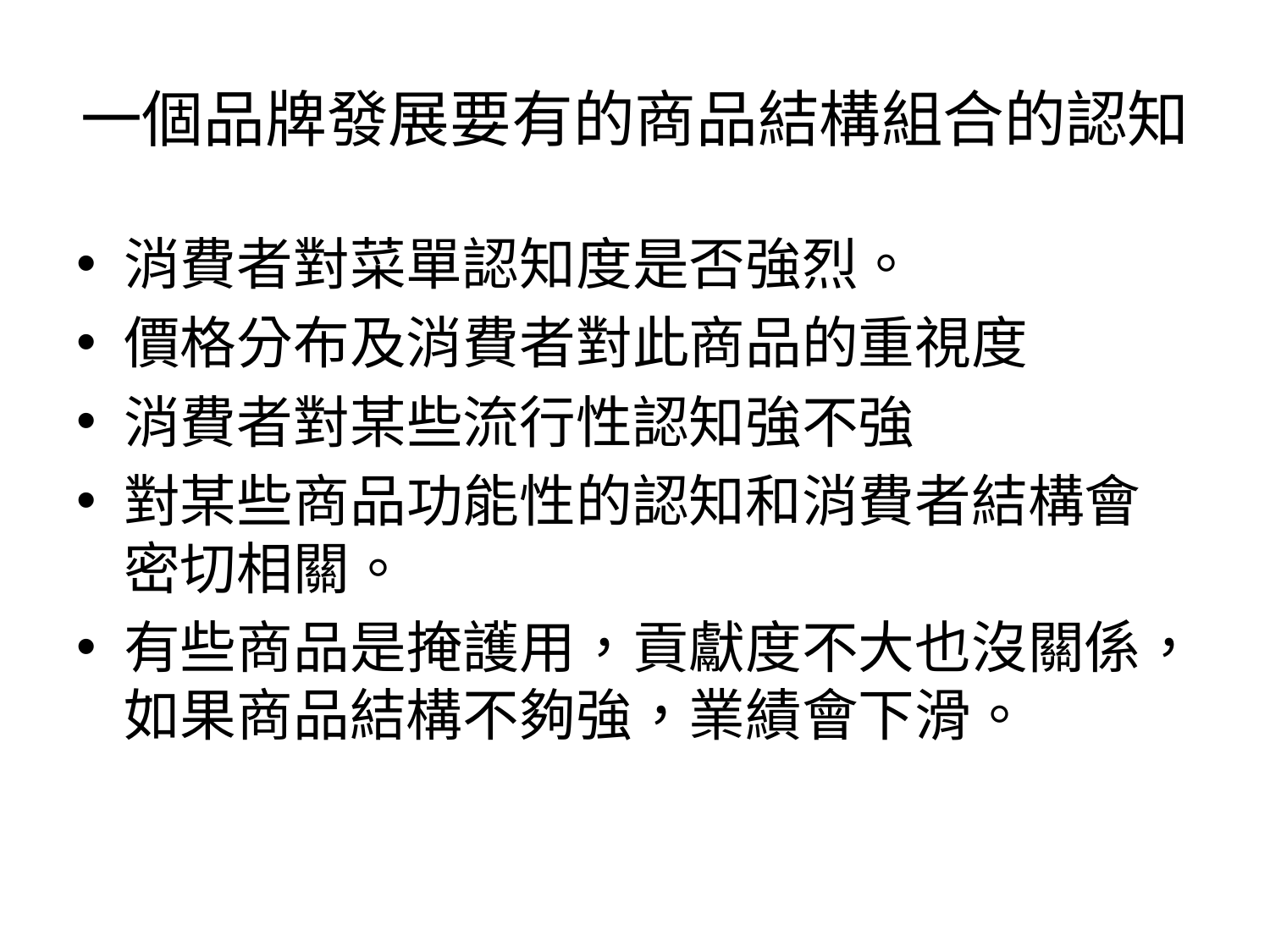

# 一個品牌發展要有的商品結構組合的認知
消費者對菜單認知度是否強烈。
價格分布及消費者對此商品的重視度
消費者對某些流行性認知強不強
對某些商品功能性的認知和消費者結構會密切相關。
有些商品是掩護用，貢獻度不大也沒關係，如果商品結構不夠強，業績會下滑。